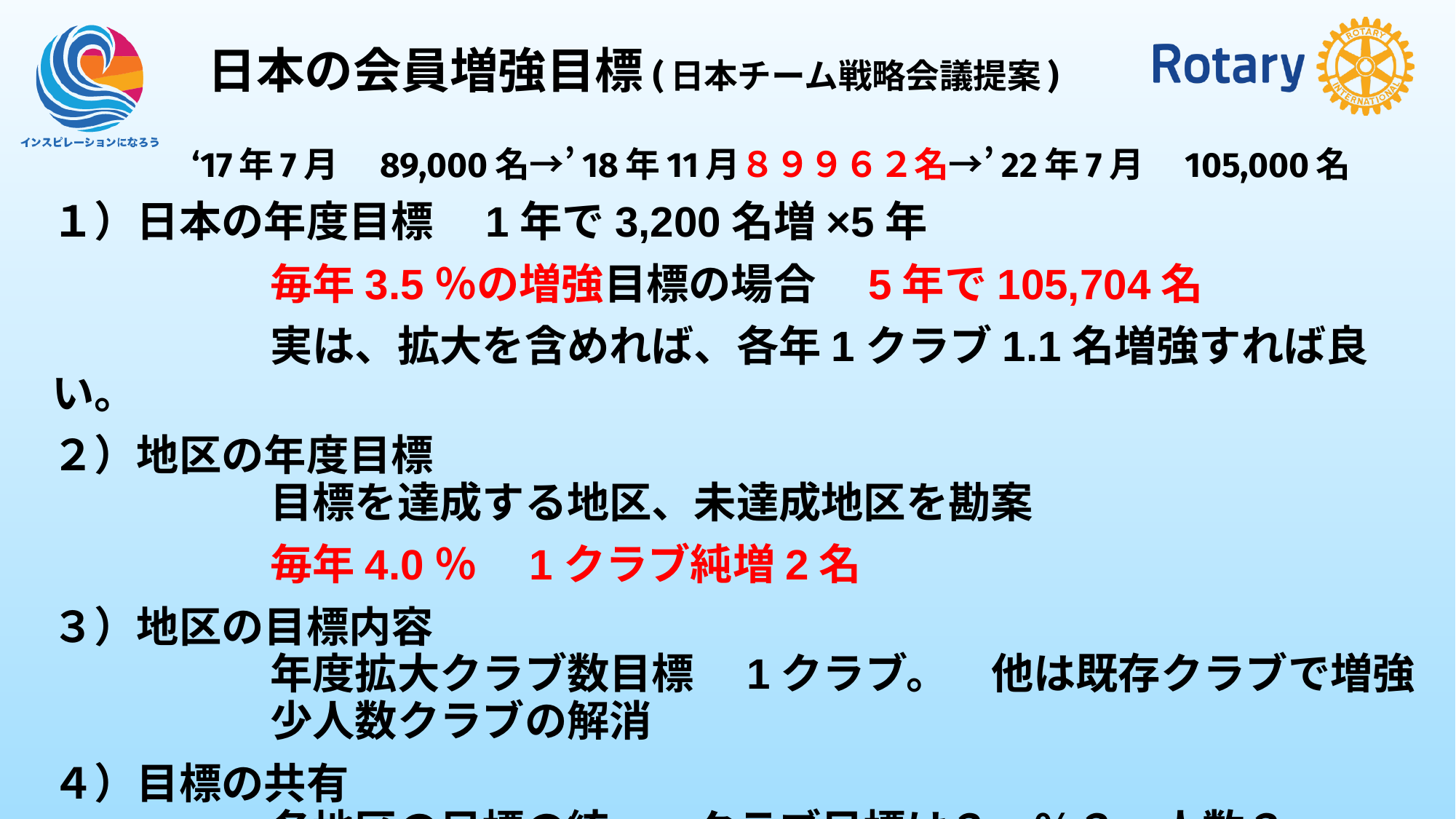

# 日本の会員増強目標(日本チーム戦略会議提案)
‘17年7月　89,000名→’18年11月８９９６２名→’22年7月　105,000名
１）日本の年度目標　1年で3,200名増×5年
		毎年3.5％の増強目標の場合　5年で105,704名
		実は、拡大を含めれば、各年1クラブ1.1名増強すれば良い。
２）地区の年度目標
		目標を達成する地区、未達成地区を勘案
		毎年4.0％　1クラブ純増2名
３）地区の目標内容
		年度拡大クラブ数目標　1クラブ。　他は既存クラブで増強
		少人数クラブの解消
４）目標の共有
		各地区の目標の統一　クラブ目標は？　％？　人数？